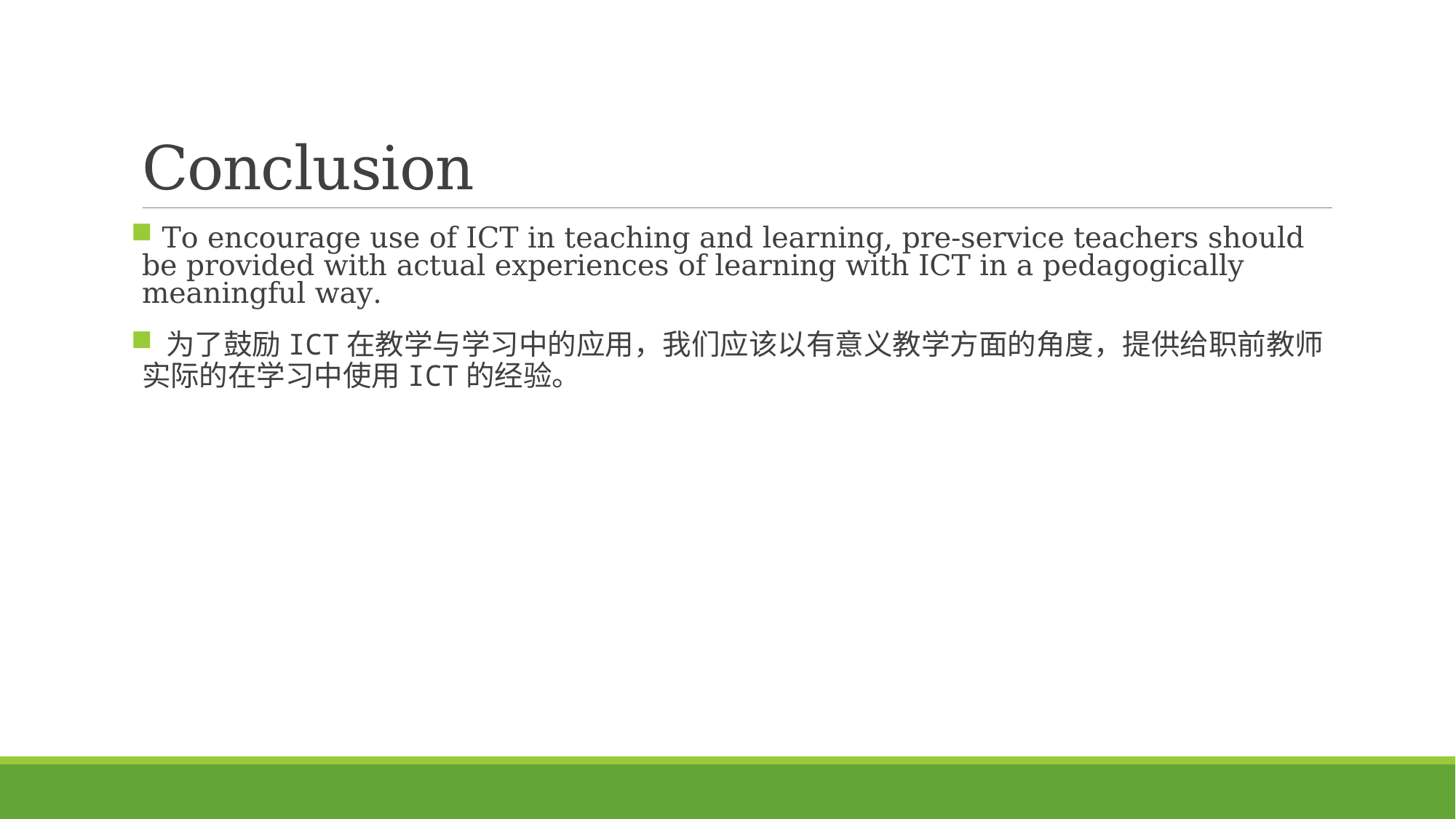

# Conclusion
 To encourage use of ICT in teaching and learning, pre-service teachers should be provided with actual experiences of learning with ICT in a pedagogically meaningful way.
 为了鼓励ICT在教学与学习中的应用，我们应该以有意义教学方面的角度，提供给职前教师实际的在学习中使用ICT的经验。